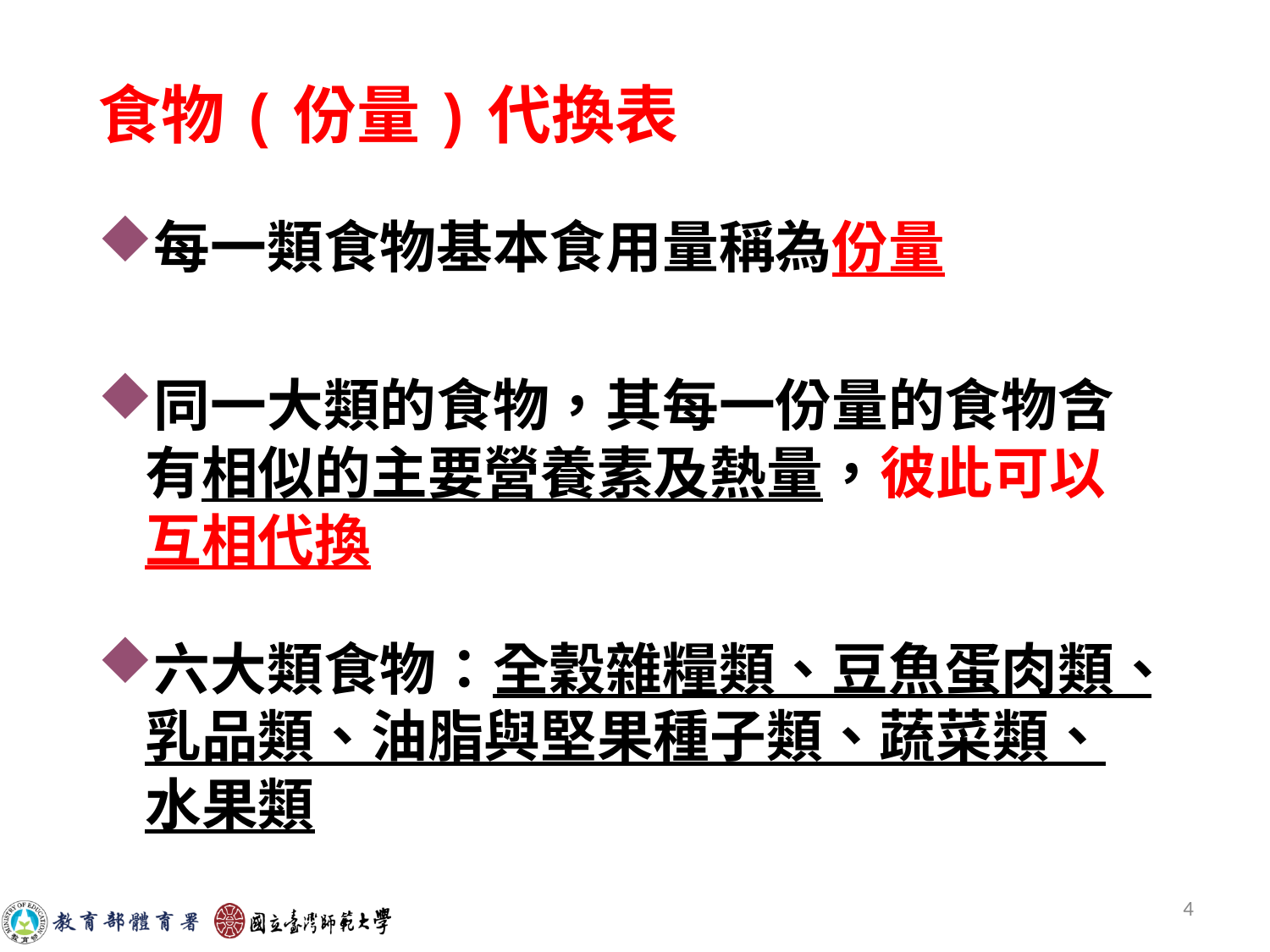

食物(份量)代換表

每一類食物基本食用量稱為份量

同一大類的食物，其每一份量的食物含有相似的主要營養素及熱量，彼此可以互相代換

六大類食物：全穀雜糧類、豆魚蛋肉類、乳品類、油脂與堅果種子類、蔬菜類、水果類
4